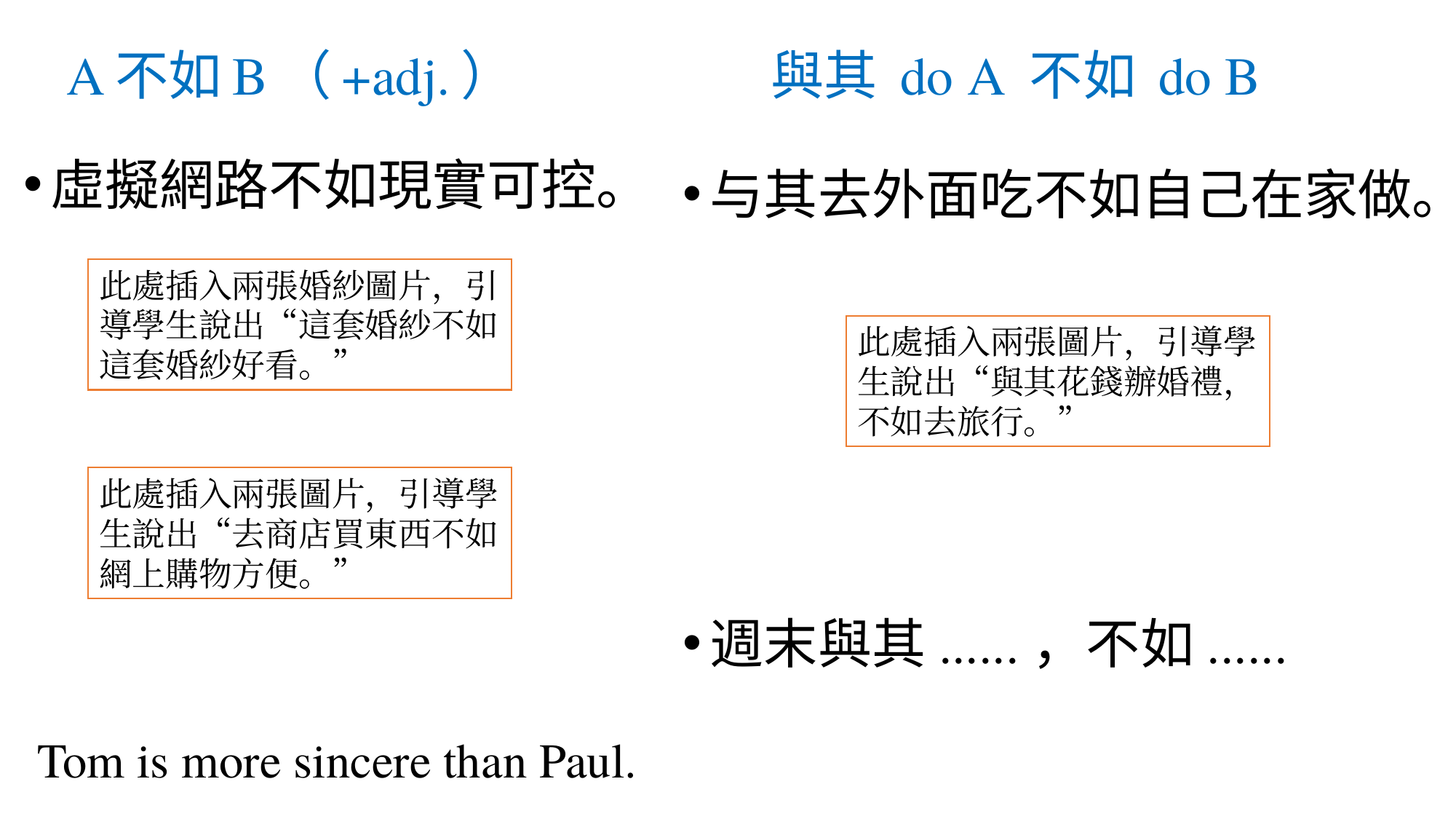

與其 do A 不如 do B
# A不如B（+adj.）
虛擬網路不如現實可控。
与其去外面吃不如自己在家做。

週末與其......，不如......
此處插入兩張婚紗圖片，引導學生說出“這套婚紗不如這套婚紗好看。”
此處插入兩張圖片，引導學生說出“與其花錢辦婚禮，不如去旅行。”
此處插入兩張圖片，引導學生說出“去商店買東西不如網上購物方便。”
Tom is more sincere than Paul.